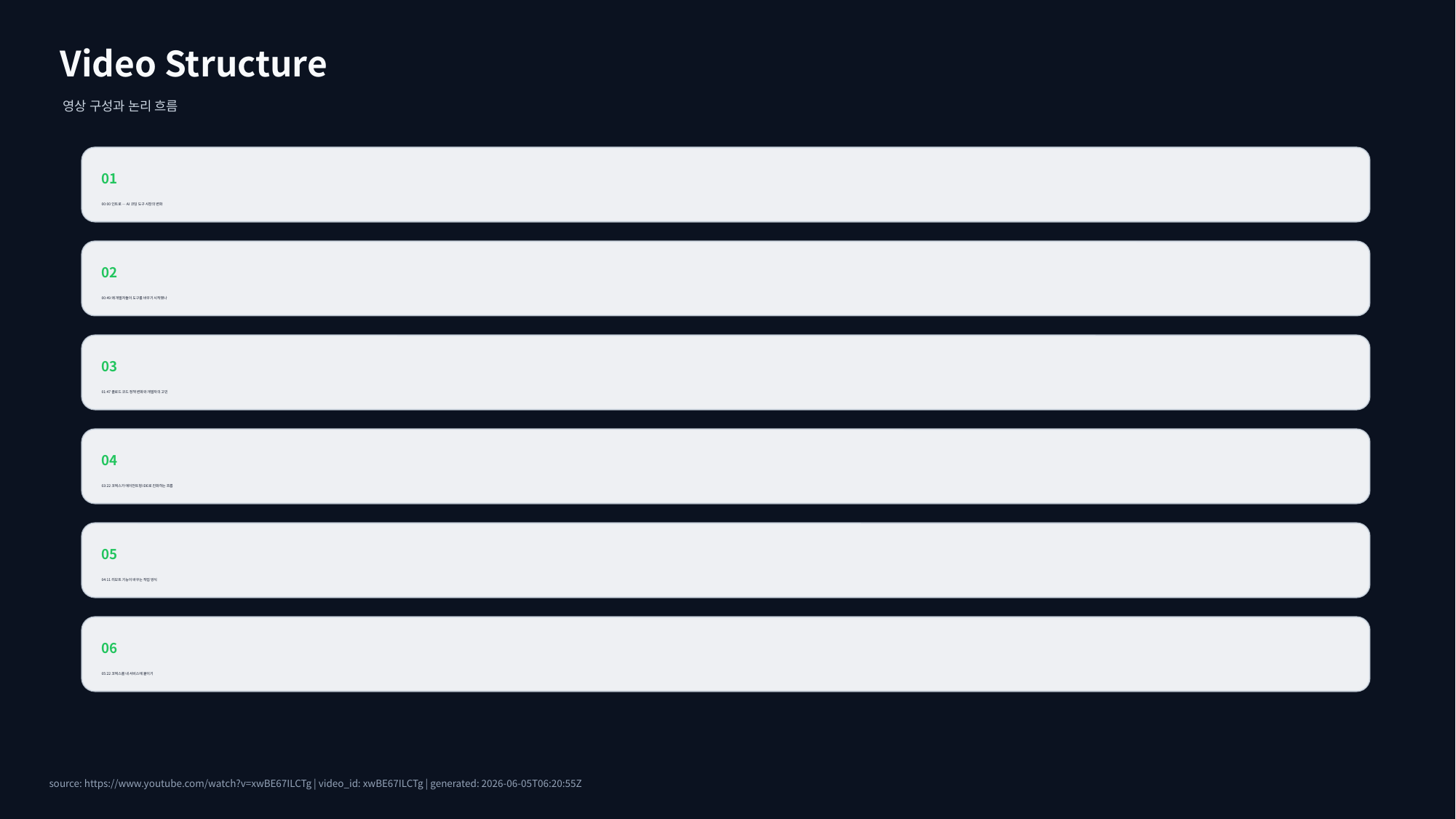

Video Structure
영상 구성과 논리 흐름

01
00:00 인트로 — AI 코딩 도구 시장의 변화

02
00:49 왜 개발자들이 도구를 바꾸기 시작했나

03
01:47 클로드 코드 정책 변화와 개발자의 고민

04
03:22 코덱스가 에이전트형 IDE로 진화하는 흐름

05
04:11 리모트 기능이 바꾸는 작업 방식

06
05:22 코덱스를 내 서비스에 붙이기
source: https://www.youtube.com/watch?v=xwBE67ILCTg | video_id: xwBE67ILCTg | generated: 2026-06-05T06:20:55Z